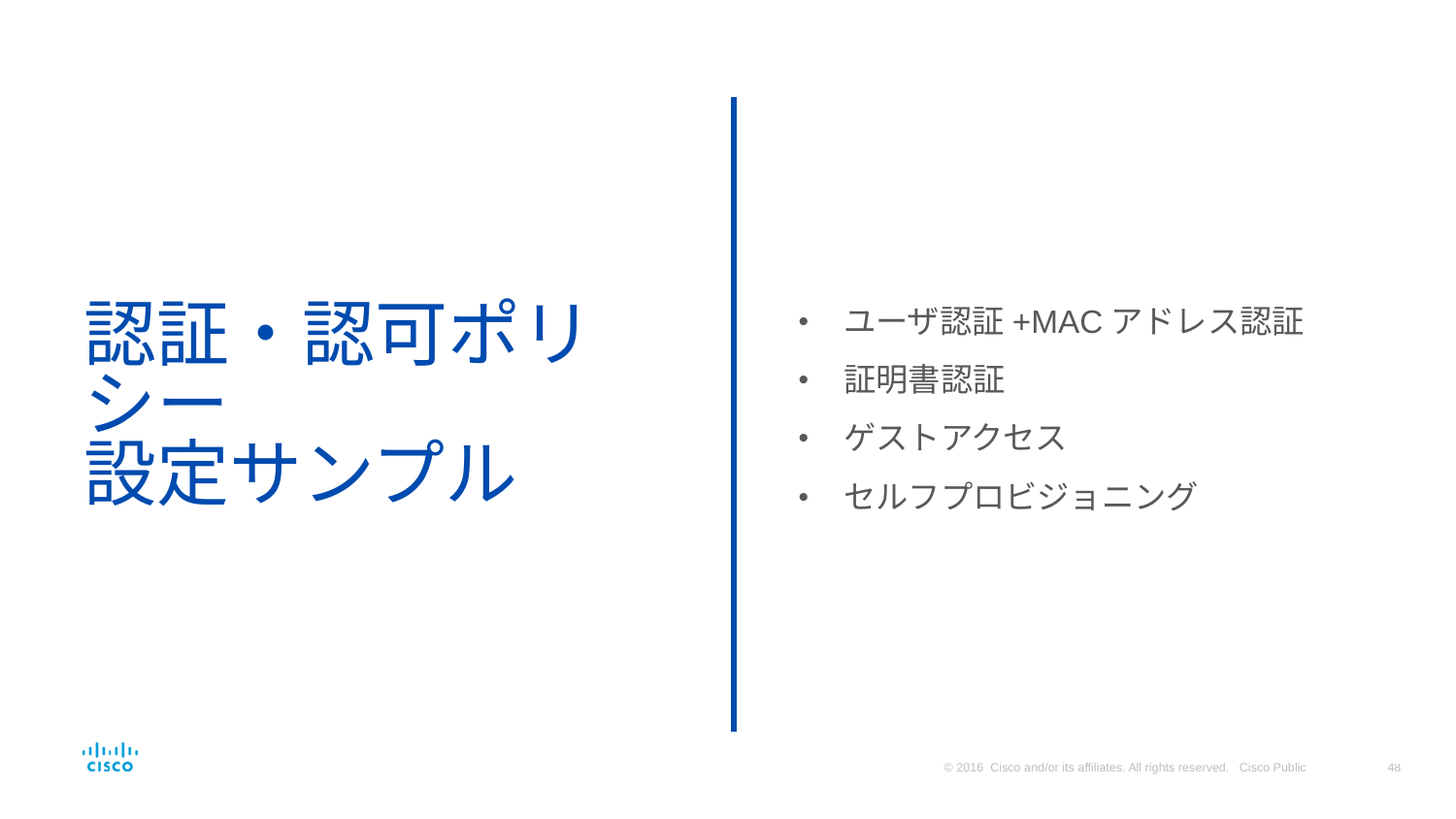

ユーザ認証+MACアドレス認証
証明書認証
ゲストアクセス
セルフプロビジョニング
# 認証・認可ポリシー 設定サンプル